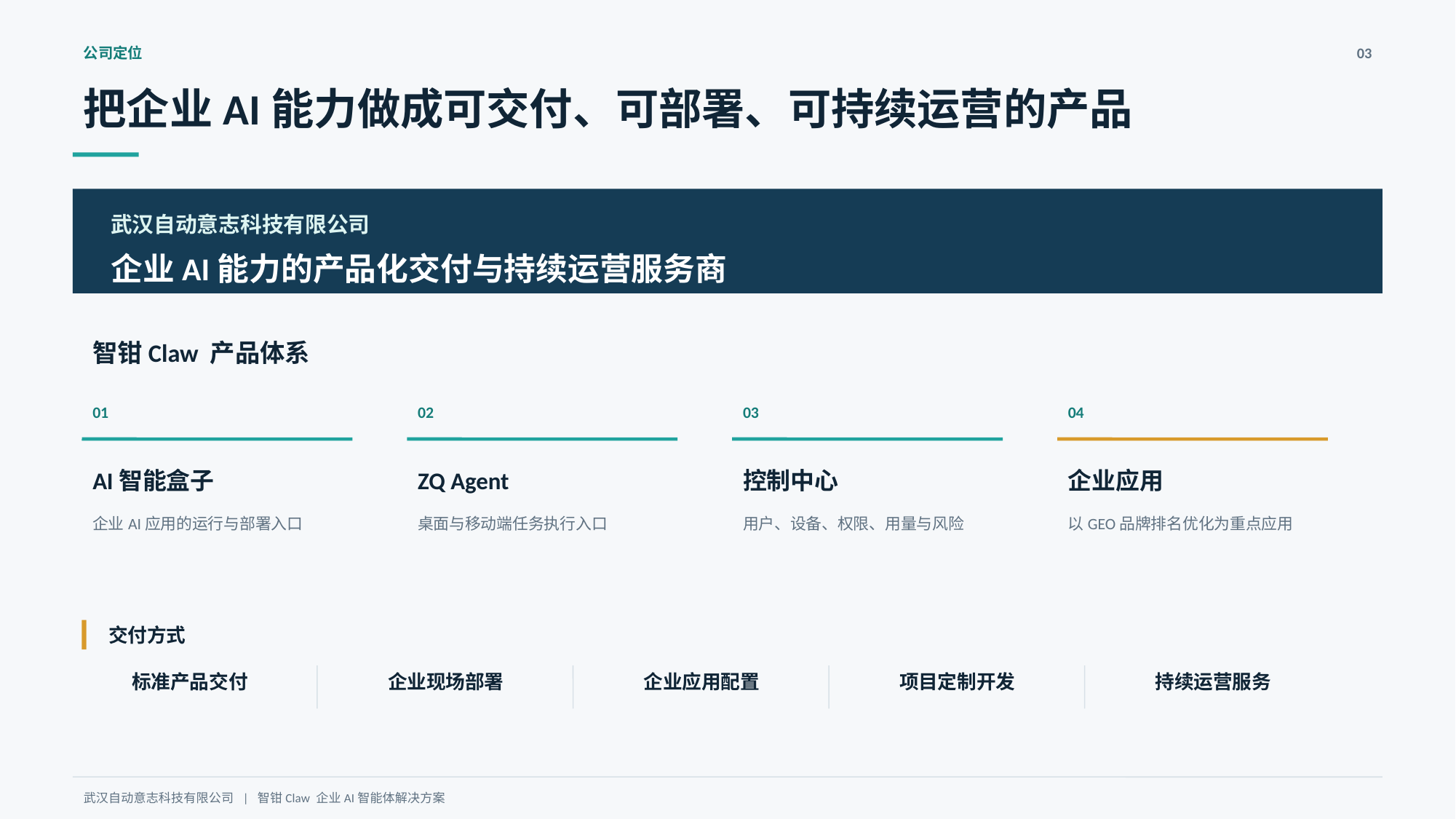

公司定位
03
把企业AI能力做成可交付、可部署、可持续运营的产品

武汉自动意志科技有限公司
企业AI能力的产品化交付与持续运营服务商
智钳Claw 产品体系
01
02
03
04

AI智能盒子
ZQ Agent
控制中心
企业应用
企业AI应用的运行与部署入口
桌面与移动端任务执行入口
用户、设备、权限、用量与风险
以GEO品牌排名优化为重点应用
交付方式

标准产品交付
企业现场部署
企业应用配置
项目定制开发
持续运营服务

武汉自动意志科技有限公司  |  智钳Claw 企业AI智能体解决方案